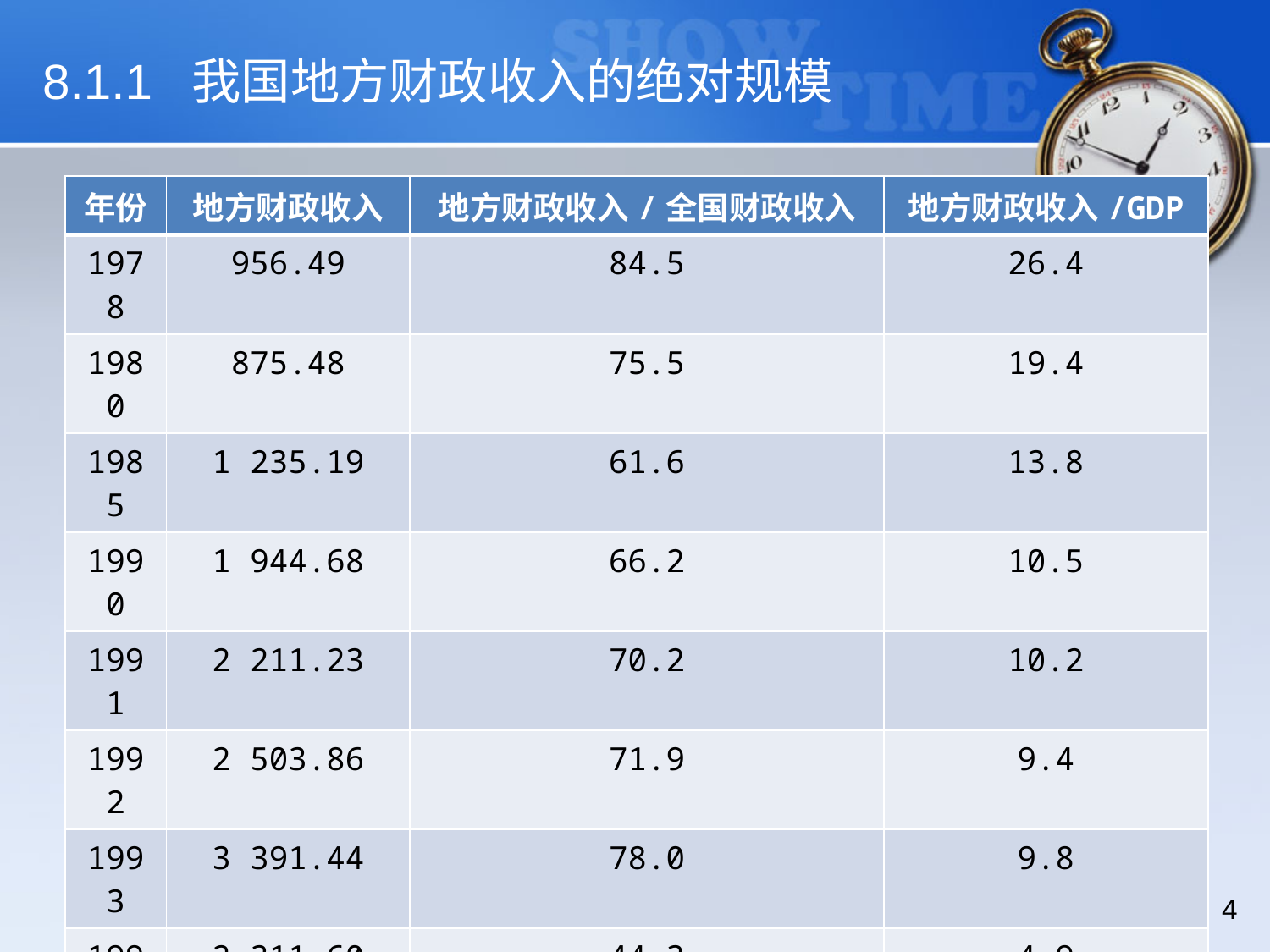

# 8.1.1  我国地方财政收入的绝对规模
| 年份 | 地方财政收入 | 地方财政收入/全国财政收入 | 地方财政收入/GDP |
| --- | --- | --- | --- |
| 1978 | 956.49 | 84.5 | 26.4 |
| 1980 | 875.48 | 75.5 | 19.4 |
| 1985 | 1 235.19 | 61.6 | 13.8 |
| 1990 | 1 944.68 | 66.2 | 10.5 |
| 1991 | 2 211.23 | 70.2 | 10.2 |
| 1992 | 2 503.86 | 71.9 | 9.4 |
| 1993 | 3 391.44 | 78.0 | 9.8 |
| 1994 | 2 311.60 | 44.3 | 4.9 |
| 1995 | 2 985.58 | 47.8 | 5.1 |
| 1996 | 3 746.92 | 50.6 | 5.5 |
| 1997 | 4 424.22 | 51.1 | 5.9 |
| 1998 | 4 983.95 | 50.5 | 6.4 |
| 1999 | 5 594.87 | 48.9 | 6.8 |
2018/12/13
4